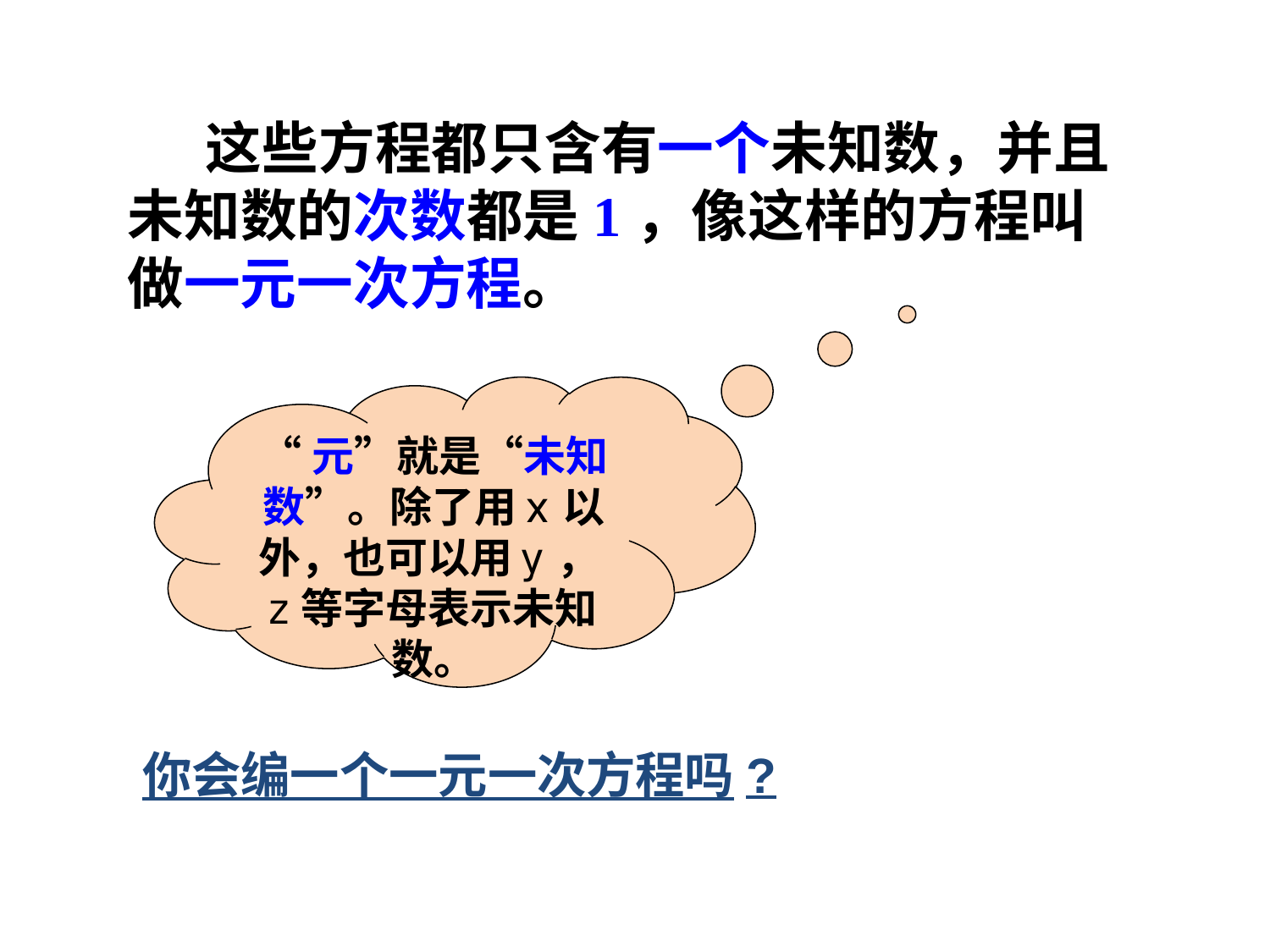

这些方程都只含有一个未知数，并且未知数的次数都是1，像这样的方程叫做一元一次方程。
“元”就是“未知数”。除了用x以外，也可以用y，z等字母表示未知数。
你会编一个一元一次方程吗?